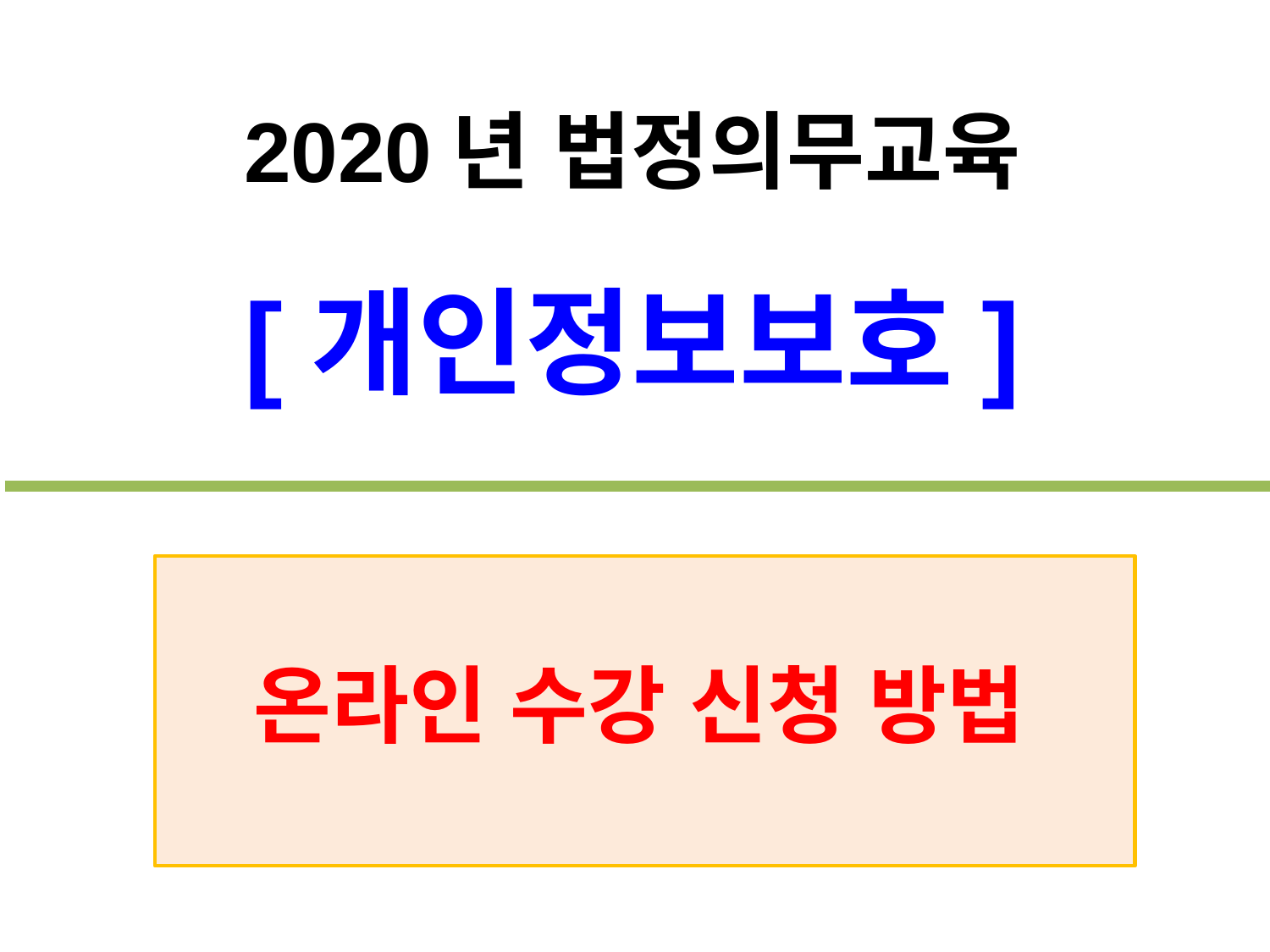

# 2020년 법정의무교육 [개인정보보호]

온라인 수강 신청 방법